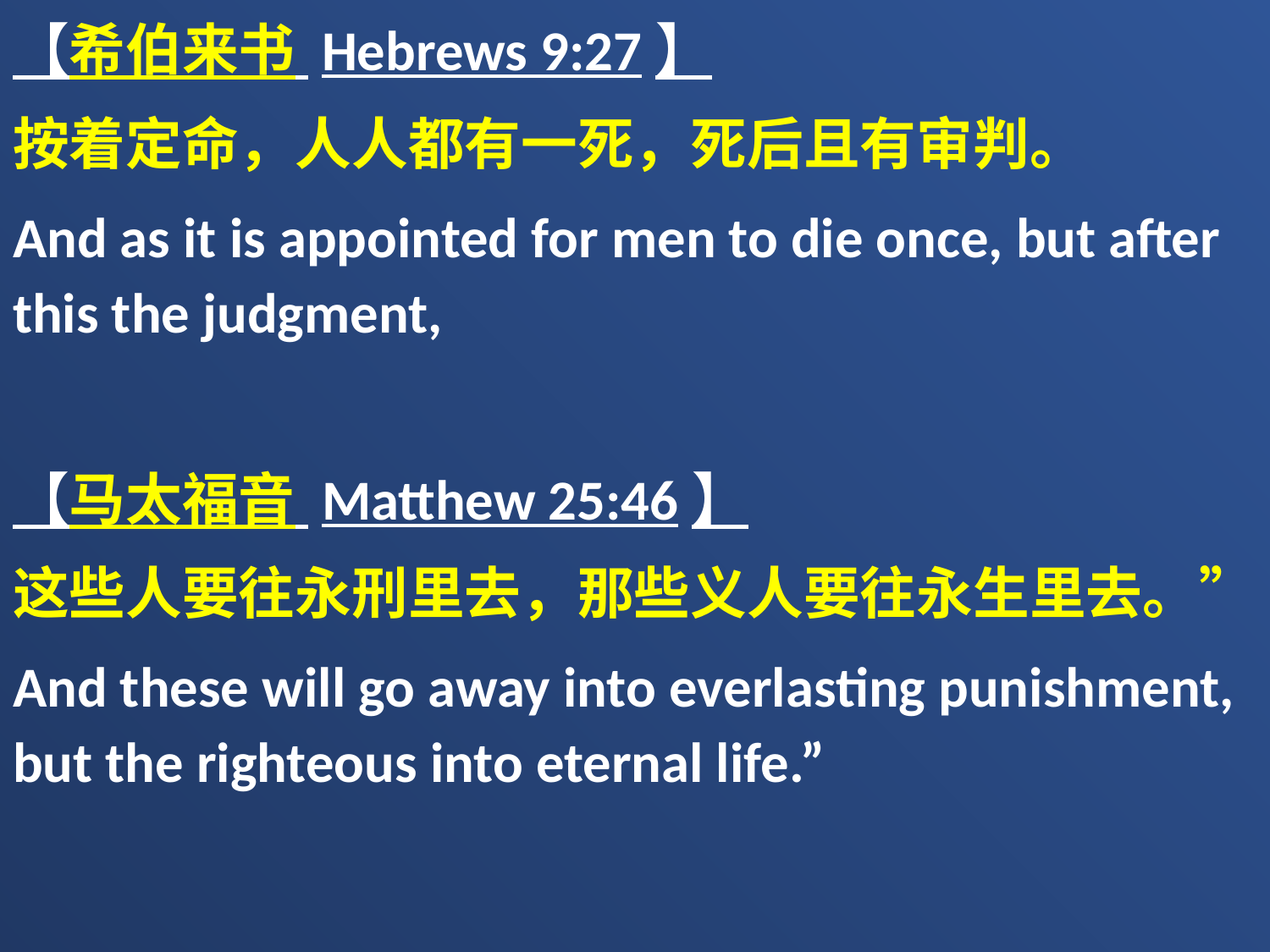

【希伯来书 Hebrews 9:27】
按着定命，人人都有一死，死后且有审判。
And as it is appointed for men to die once, but after this the judgment,

【马太福音 Matthew 25:46】
这些人要往永刑里去，那些义人要往永生里去。”
And these will go away into everlasting punishment, but the righteous into eternal life.”